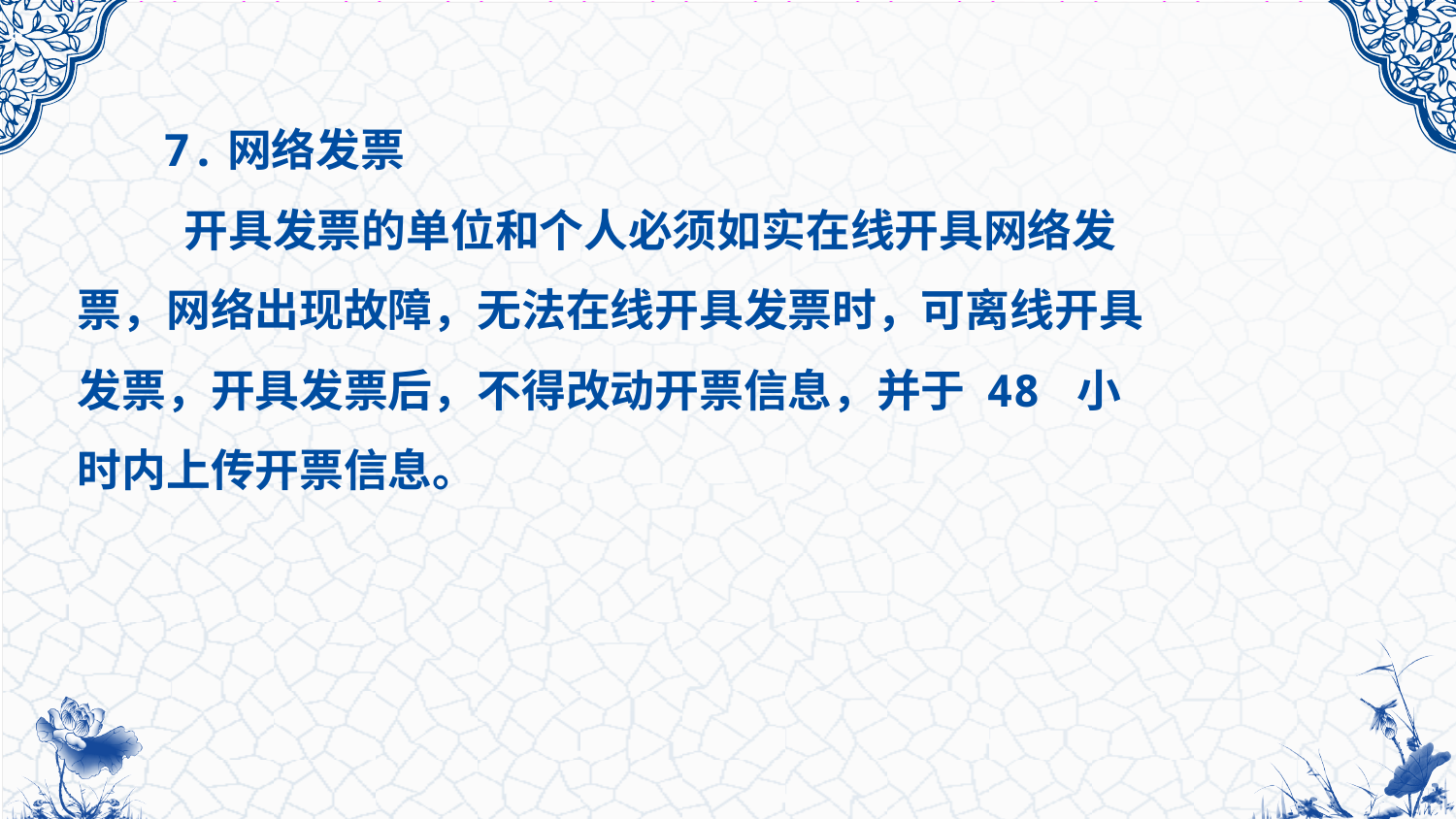

7.网络发票
 开具发票的单位和个人必须如实在线开具网络发票，网络出现故障，无法在线开具发票时，可离线开具发票，开具发票后，不得改动开票信息，并于 48 小时内上传开票信息。